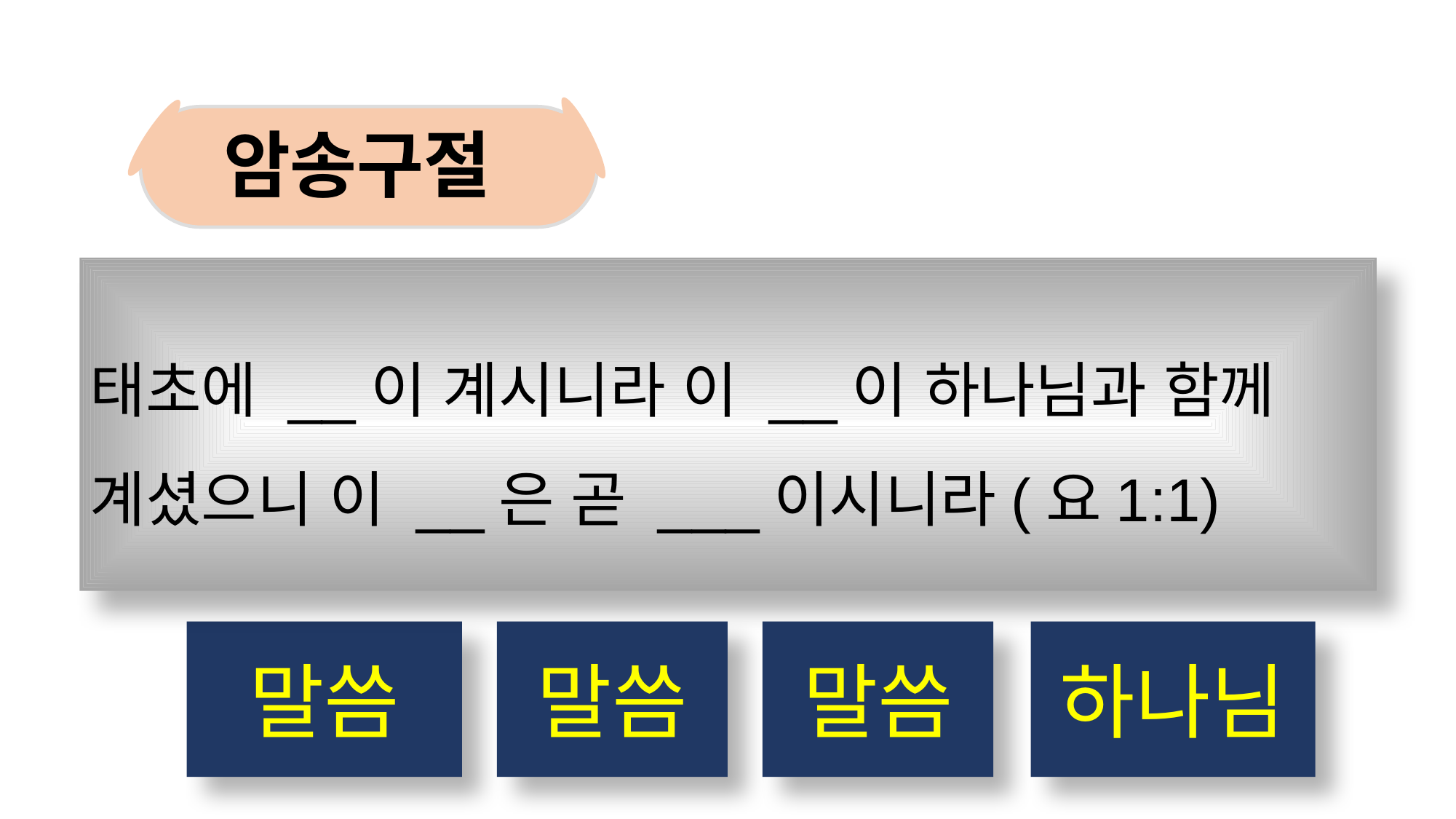

암송구절
태초에 __이 계시니라 이 __이 하나님과 함께 계셨으니 이 __은 곧 ___이시니라(요1:1)
말씀
말씀
말씀
하나님